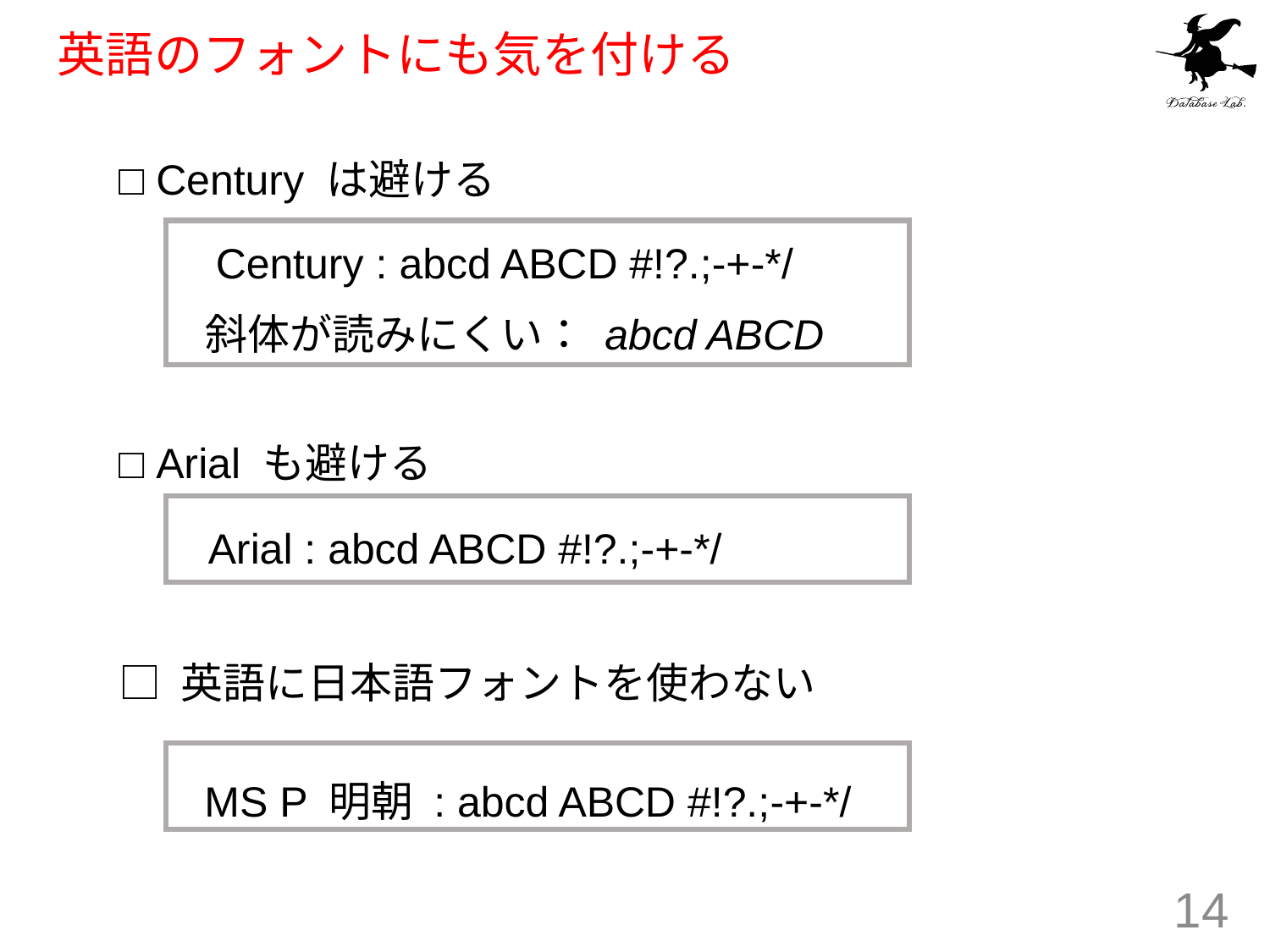

# 英語のフォントにも気を付ける
□ Century は避ける
　Century : abcd ABCD #!?.;-+-*/

　斜体が読みにくい： abcd ABCD
□ Arial も避ける
　Arial : abcd ABCD #!?.;-+-*/

□ 英語に日本語フォントを使わない
　MS P 明朝 : abcd ABCD #!?.;-+-*/

14